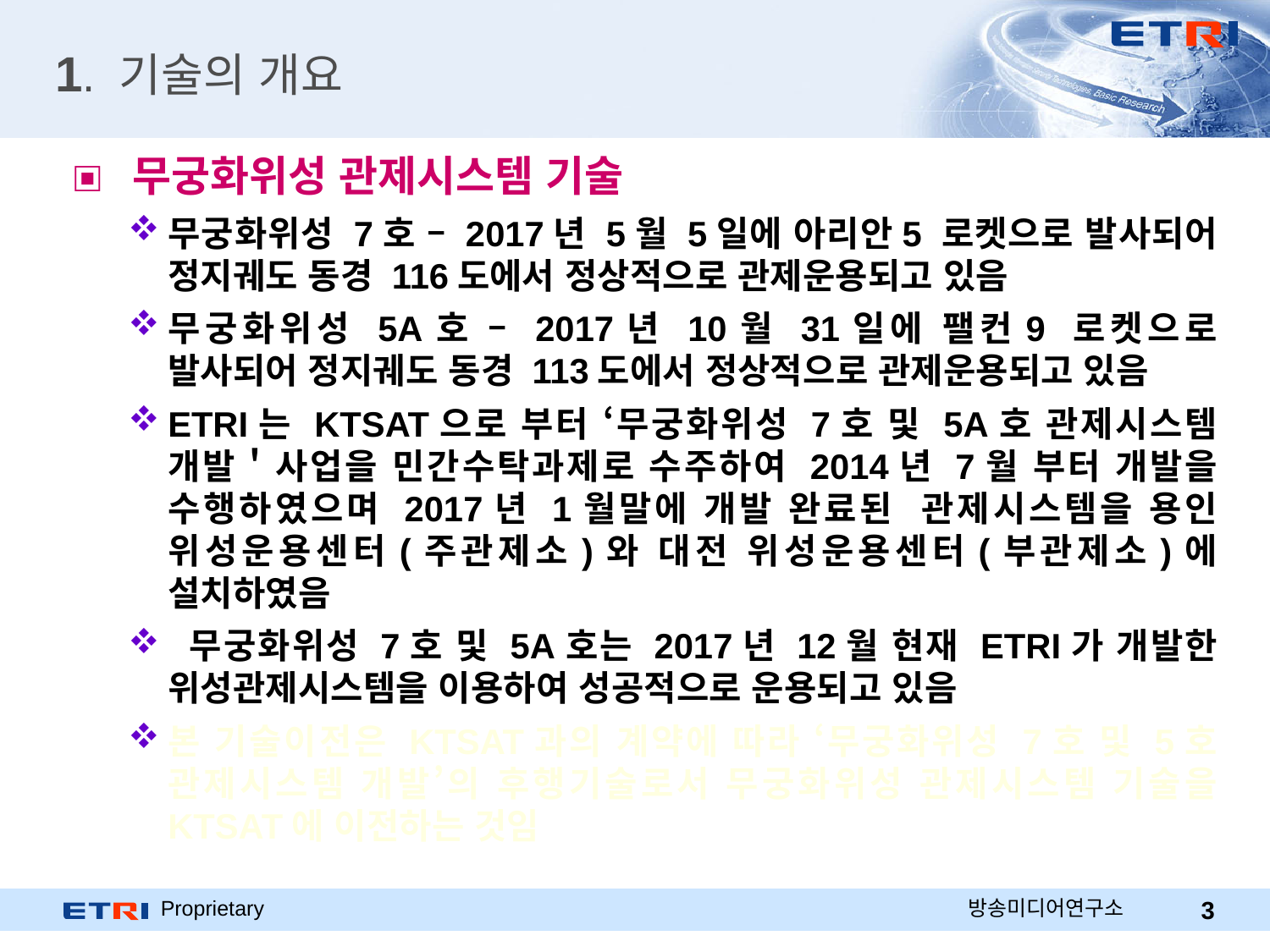

# 1. 기술의 개요
 무궁화위성 관제시스템 기술
무궁화위성 7호 – 2017년 5월 5일에 아리안5 로켓으로 발사되어 정지궤도 동경 116도에서 정상적으로 관제운용되고 있음
무궁화위성 5A호 – 2017년 10월 31일에 팰컨9 로켓으로 발사되어 정지궤도 동경 113도에서 정상적으로 관제운용되고 있음
ETRI는 KTSAT으로 부터 ‘무궁화위성 7호 및 5A호 관제시스템 개발＇사업을 민간수탁과제로 수주하여 2014년 7월 부터 개발을 수행하였으며 2017년 1월말에 개발 완료된  관제시스템을 용인 위성운용센터(주관제소)와 대전 위성운용센터(부관제소)에 설치하였음
 무궁화위성 7호 및 5A호는 2017년 12월 현재 ETRI가 개발한 위성관제시스템을 이용하여 성공적으로 운용되고 있음
본 기술이전은 KTSAT과의 계약에 따라 ‘무궁화위성 7호 및 5호 관제시스템 개발’의 후행기술로서 무궁화위성 관제시스템 기술을 KTSAT에 이전하는 것임
방송미디어연구소
3